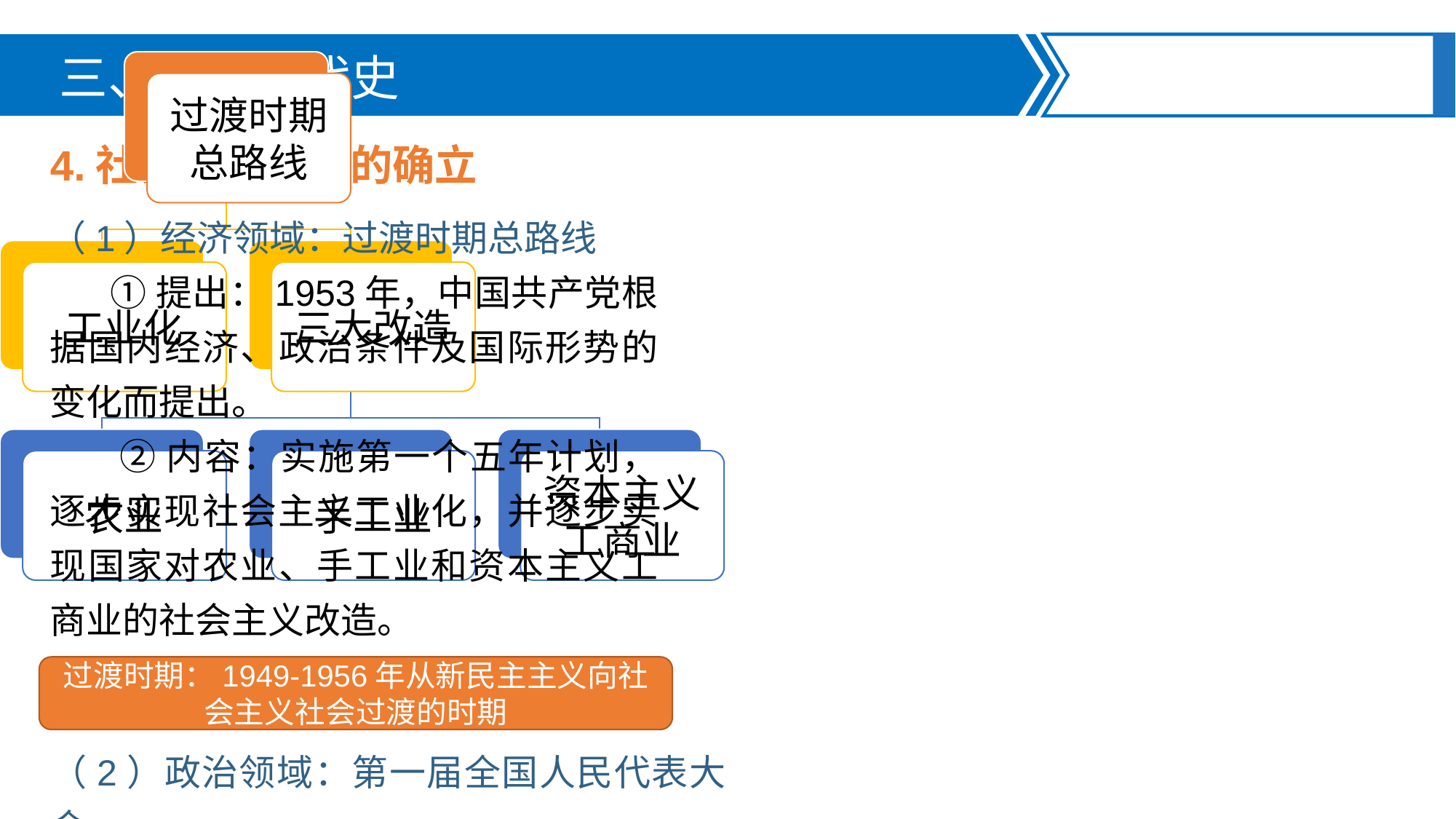

三、中国当代史
4.社会主义制度的确立
过渡时期总路线
工业化
三大改造
农业
手工业
资本主义工商业
（1）经济领域：过渡时期总路线
       ①提出：1953年，中国共产党根据国内经济、政治条件及国际形势的变化而提出。
       ②内容：实施第一个五年计划，逐步实现社会主义工业化，并逐步实现国家对农业、手工业和资本主义工商业的社会主义改造。
过渡时期：1949-1956年从新民主主义向社会主义社会过渡的时期
（2）政治领域：第一届全国人民代表大会